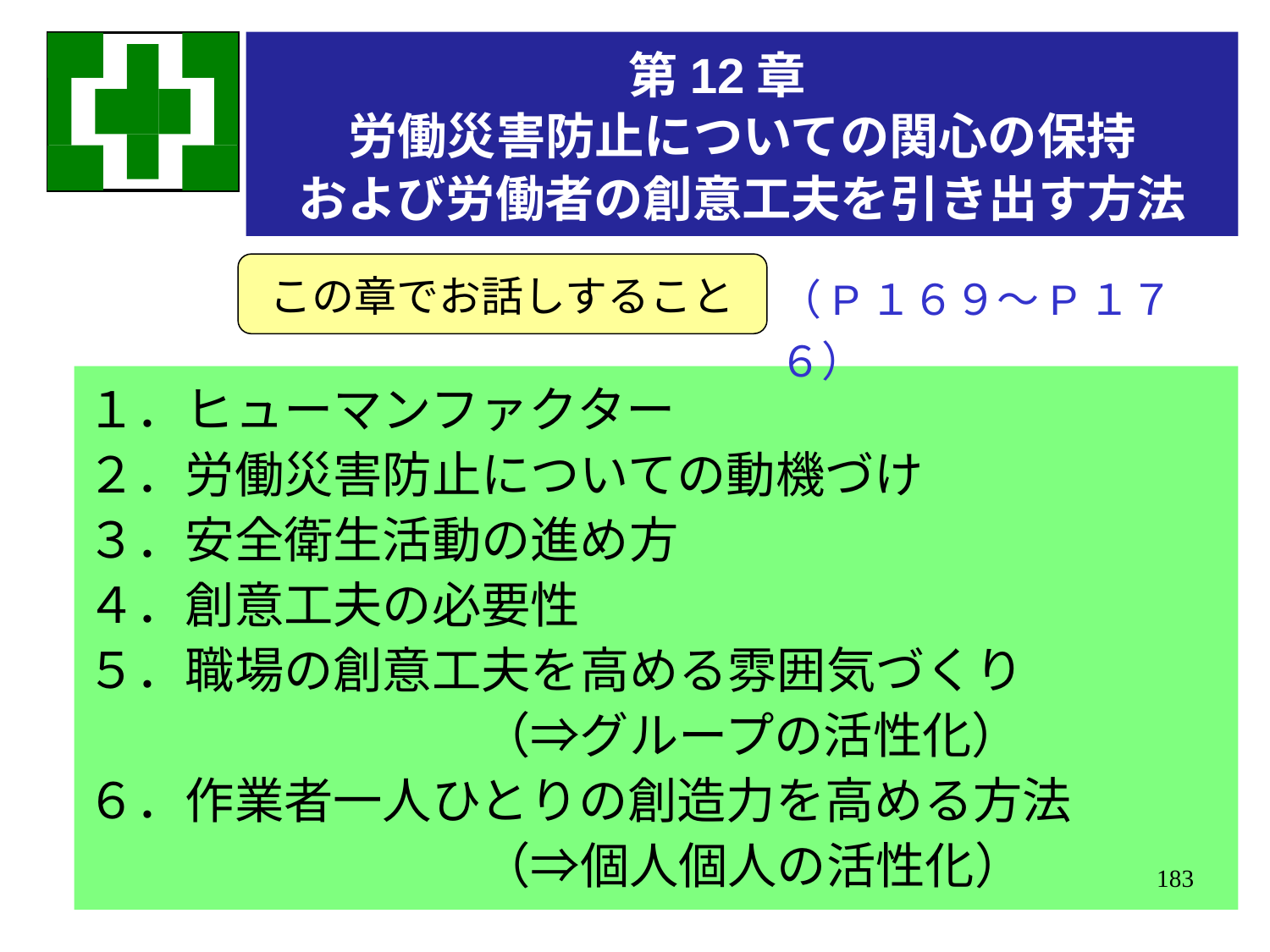

第12章　
労働災害防止についての関心の保持
および労働者の創意工夫を引き出す方法

この章でお話しすること
（P１６９～P１７６）
１．ヒューマンファクター
２．労働災害防止についての動機づけ
３．安全衛生活動の進め方
４．創意工夫の必要性
５．職場の創意工夫を高める雰囲気づくり
　　　　　　　　（⇒グループの活性化）
６．作業者一人ひとりの創造力を高める方法
　　　　　　　　（⇒個人個人の活性化）
183